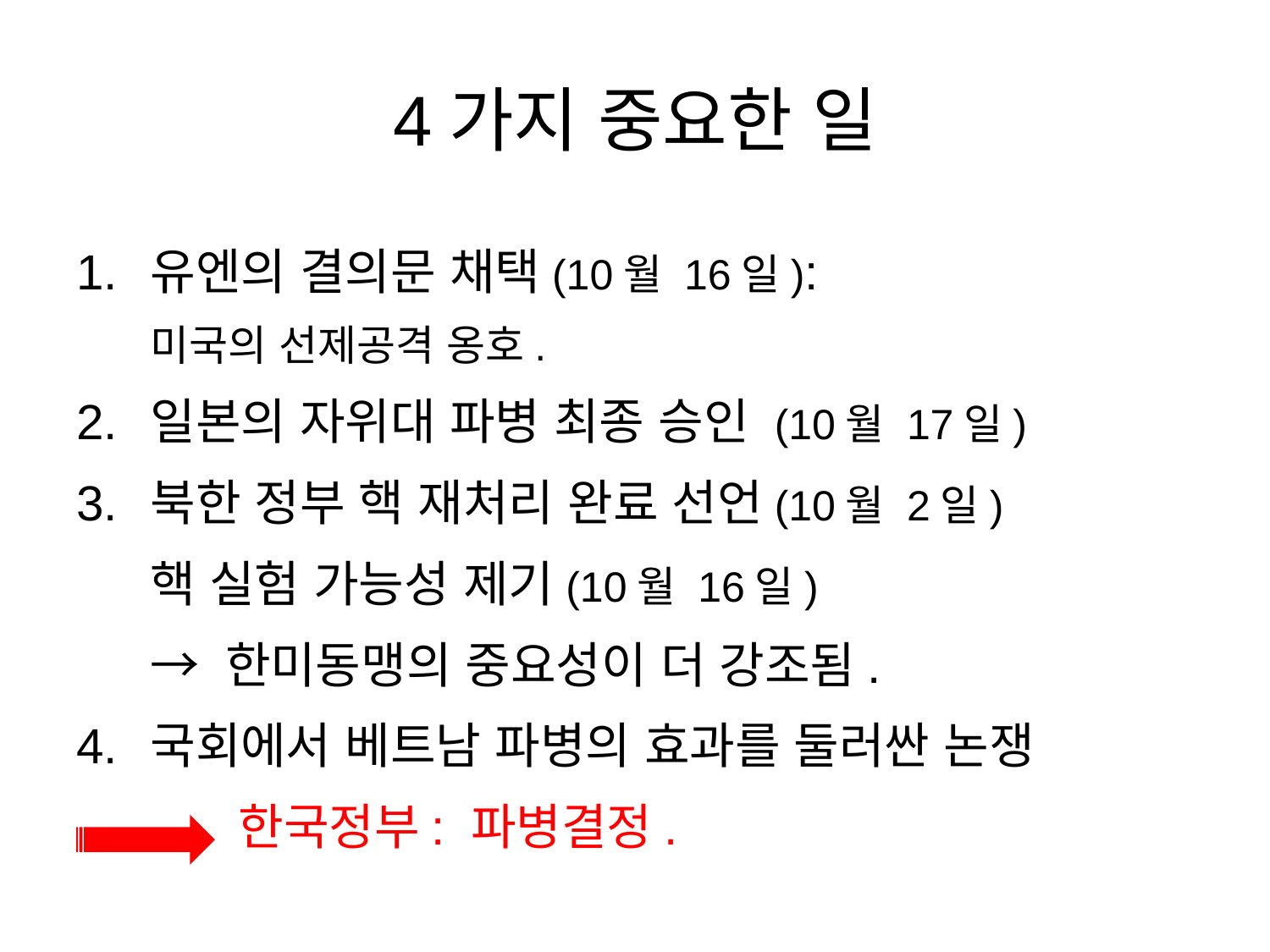

4가지 중요한 일
유엔의 결의문 채택(10월 16일):
미국의 선제공격 옹호.
일본의 자위대 파병 최종 승인 (10월 17일)
북한 정부 핵 재처리 완료 선언(10월 2일)
핵 실험 가능성 제기(10월 16일)
→ 한미동맹의 중요성이 더 강조됨.
국회에서 베트남 파병의 효과를 둘러싼 논쟁
한국정부: 파병결정.